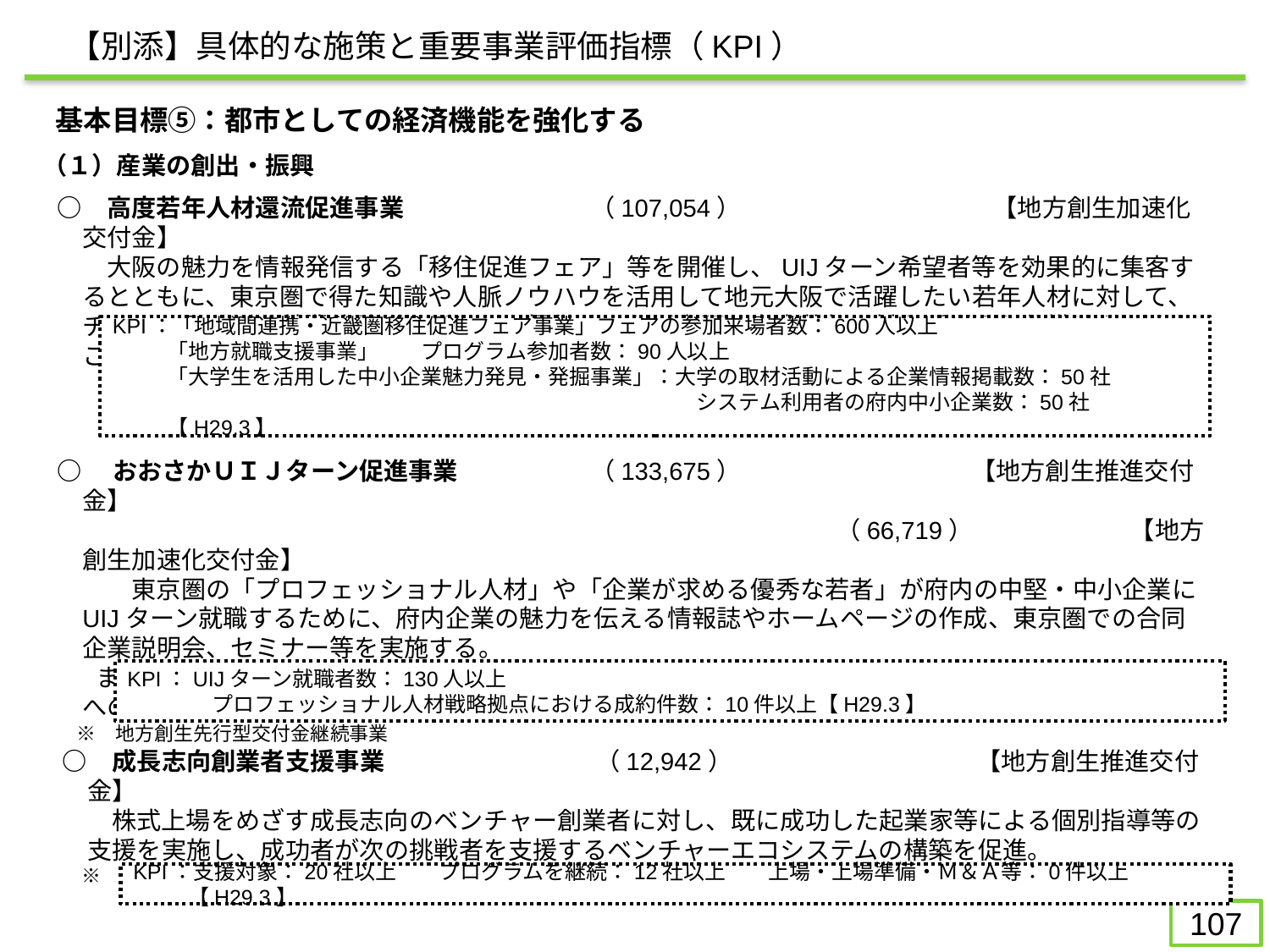

【別添】具体的な施策と重要事業評価指標（KPI）
　基本目標⑤：都市としての経済機能を強化する
（１）産業の創出・振興
○	　高度若年人材還流促進事業		（107,054）	　　　　　　【地方創生加速化交付金】
　　大阪の魅力を情報発信する「移住促進フェア」等を開催し、UIJターン希望者等を効果的に集客するとともに、東京圏で得た知識や人脈ノウハウを活用して地元大阪で活躍したい若年人材に対して、チャレンジングな就業体験プログラムを提供するなど大阪に高度若年人材を呼び込む仕掛けをつくることにより、府内中小企業へ誘導。
KPI：「地域間連携・近畿圏移住促進フェア事業」フェアの参加来場者数：600人以上
	「地方就職支援事業」	プログラム参加者数：90人以上
	「大学生を活用した中小企業魅力発見・発掘事業」：大学の取材活動による企業情報掲載数：50社
					　システム利用者の府内中小企業数：50社【H29.3】
○　おおさかＵＩＪターン促進事業		（133,675）		【地方創生推進交付金】
　　　　　　　　　　　　　　　　　　　　　　　　　　　　　　　  （66,719）                        　【地方創生加速化交付金】
　　　東京圏の「プロフェッショナル人材」や「企業が求める優秀な若者」が府内の中堅・中小企業にUIJターン就職するために、府内企業の魅力を伝える情報誌やホームページの作成、東京圏での合同企業説明会、セミナー等を実施する。
      また、大阪の「しごと」や「暮らし」情報等のUIJターン就職希望者への提供や、「攻めの経営」への転換をめざす中小企業のプロフェッショナル人材確保のサポートを実施する。
　※　地方創生先行型交付金継続事業

KPI：UIJターン就職者数：130人以上
　　　　プロフェッショナル人材戦略拠点における成約件数：10件以上【H29.3】
○	　成長志向創業者支援事業		（12,942）		【地方創生推進交付金】
　　株式上場をめざす成長志向のベンチャー創業者に対し、既に成功した起業家等による個別指導等の支援を実施し、成功者が次の挑戦者を支援するベンチャーエコシステムの構築を促進。
　※　地方創生先行型交付金継続事業
KPI：支援対象：20社以上　　プログラムを継続：12社以上　　上場・上場準備・Ｍ＆Ａ等：0件以上【H29.3】
107